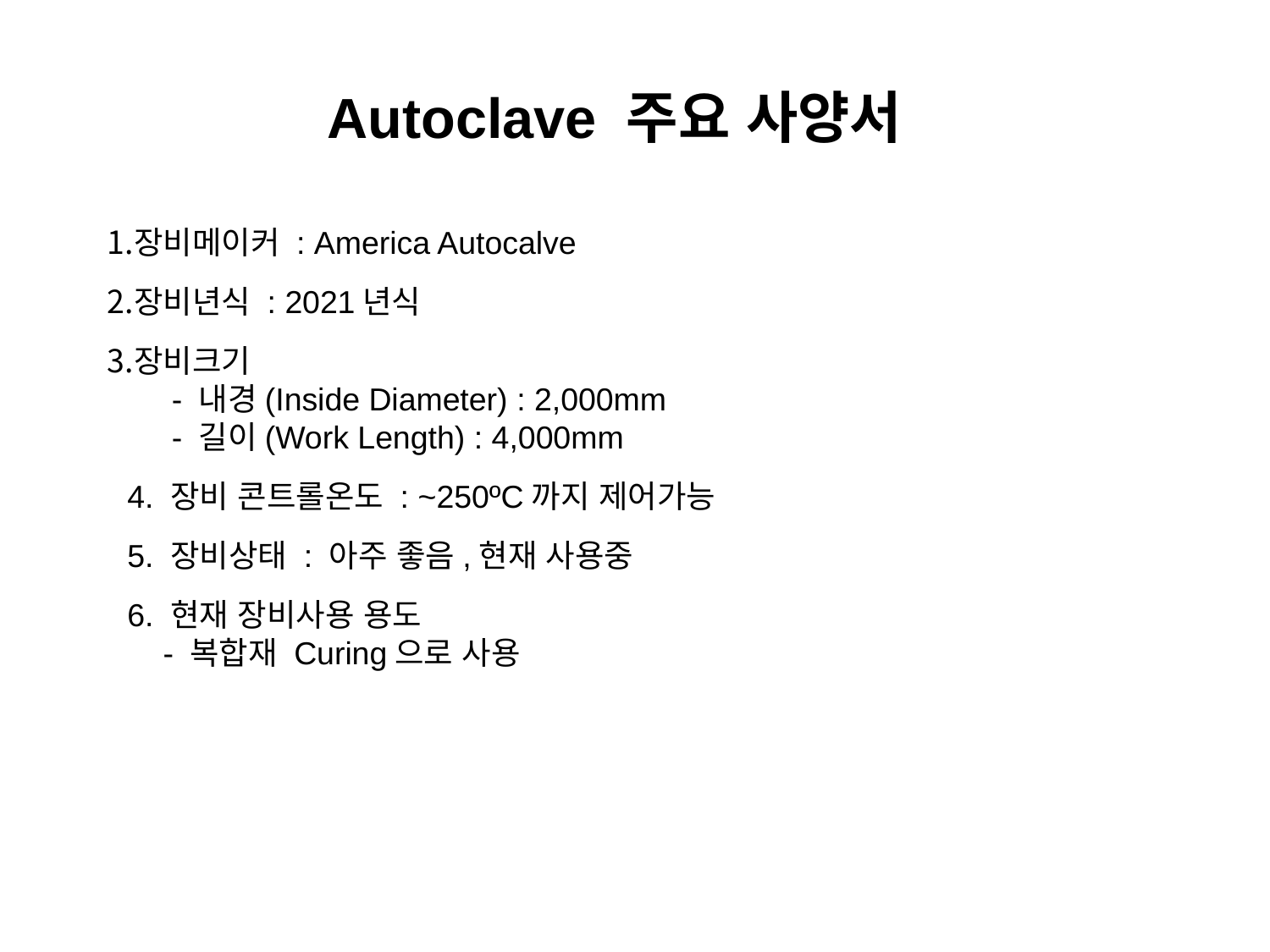

Autoclave 주요 사양서
장비메이커 : America Autocalve

장비년식 : 2021년식

장비크기
     - 내경(Inside Diameter) : 2,000mm
     - 길이(Work Length) : 4,000mm

4. 장비 콘트롤온도 : ~250ºC까지 제어가능

5. 장비상태 : 아주 좋음,현재 사용중

6. 현재 장비사용 용도
    - 복합재 Curing으로 사용